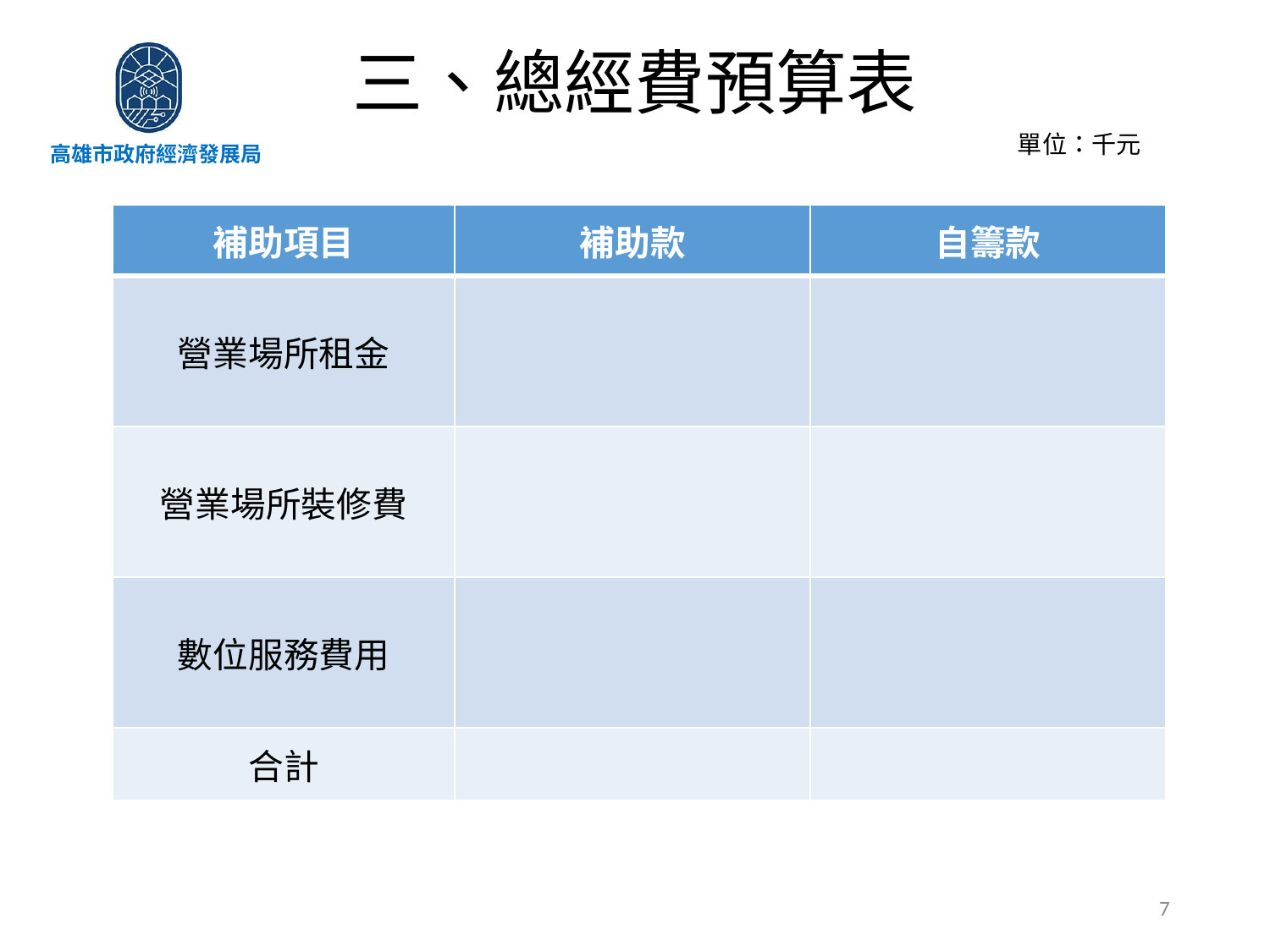

三、總經費預算表
單位：千元
| 補助項目 | 補助款 | 自籌款 |
| --- | --- | --- |
| 營業場所租金 |  |  |
| 營業場所裝修費 |  |  |
| 數位服務費用 |  |  |
| 合計 |  |  |
7